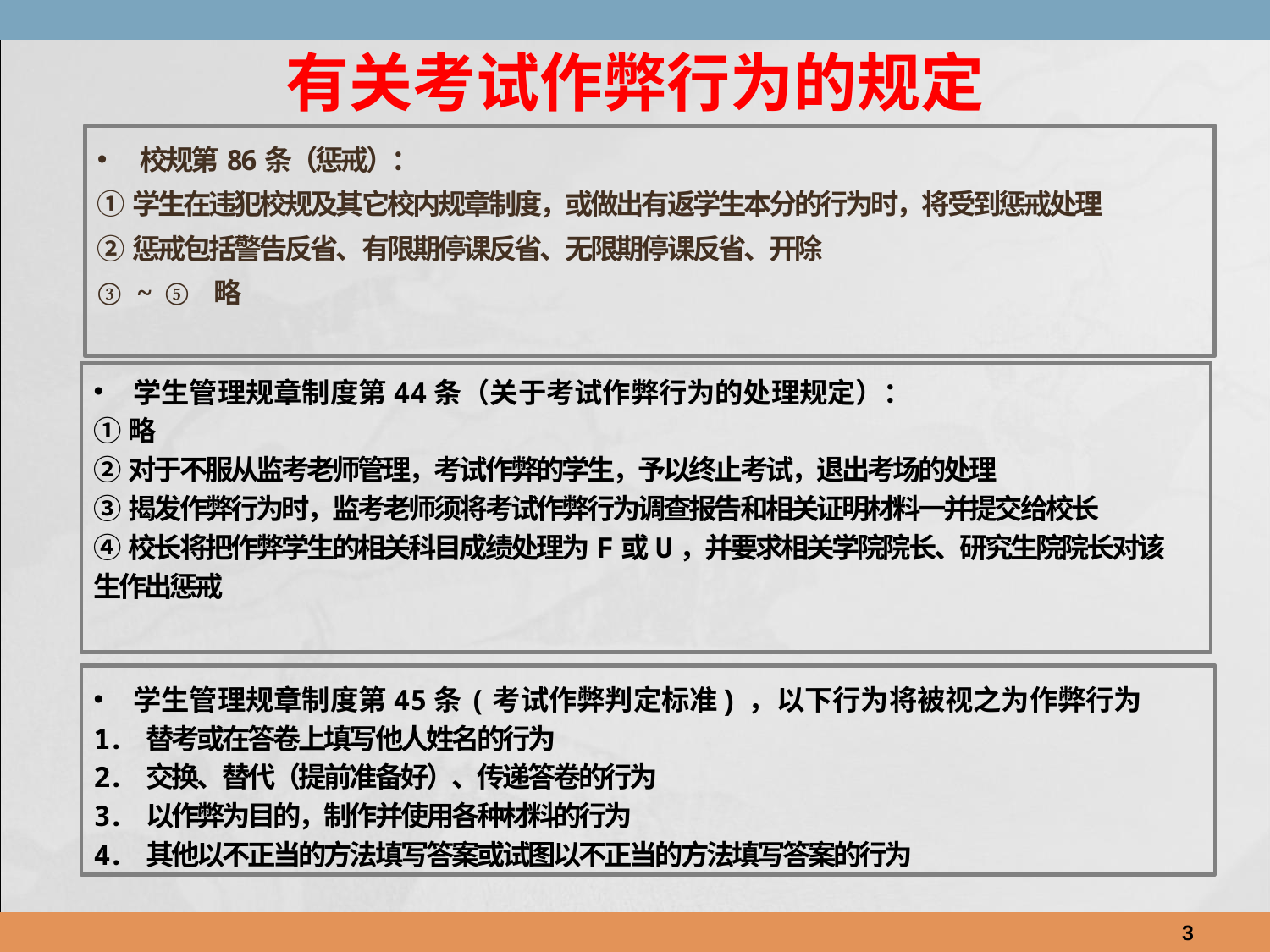

有关考试作弊行为的规定

 校规第86条（惩戒）：
①学生在违犯校规及其它校内规章制度，或做出有返学生本分的行为时，将受到惩戒处理
②惩戒包括警告反省、有限期停课反省、无限期停课反省、开除
③ ~ ⑤ 略
学生管理规章制度第44条（关于考试作弊行为的处理规定）：
①略
②对于不服从监考老师管理，考试作弊的学生，予以终止考试，退出考场的处理
③揭发作弊行为时，监考老师须将考试作弊行为调查报告和相关证明材料一并提交给校长
④校长将把作弊学生的相关科目成绩处理为F或U，并要求相关学院院长、研究生院院长对该生作出惩戒

学生管理规章制度第45条(考试作弊判定标准) ，以下行为将被视之为作弊行为
1. 替考或在答卷上填写他人姓名的行为
2. 交换、替代（提前准备好）、传递答卷的行为
3. 以作弊为目的，制作并使用各种材料的行为
4. 其他以不正当的方法填写答案或试图以不正当的方法填写答案的行为

3